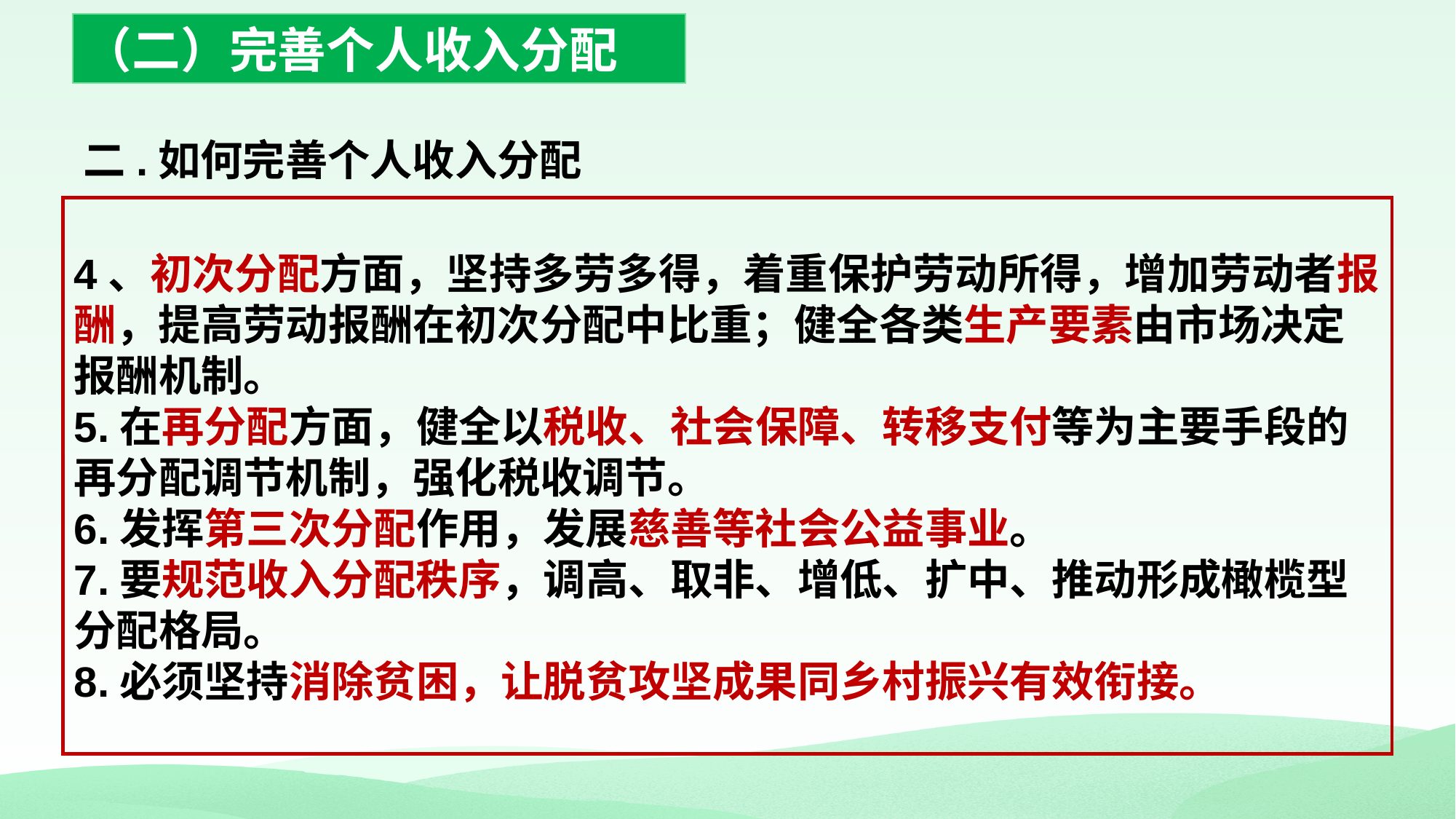

（二）完善个人收入分配
二.如何完善个人收入分配
4、初次分配方面，坚持多劳多得，着重保护劳动所得，增加劳动者报酬，提高劳动报酬在初次分配中比重；健全各类生产要素由市场决定报酬机制。
5.在再分配方面，健全以税收、社会保障、转移支付等为主要手段的再分配调节机制，强化税收调节。
6.发挥第三次分配作用，发展慈善等社会公益事业。
7.要规范收入分配秩序，调高、取非、增低、扩中、推动形成橄榄型分配格局。
8.必须坚持消除贫困，让脱贫攻坚成果同乡村振兴有效衔接。